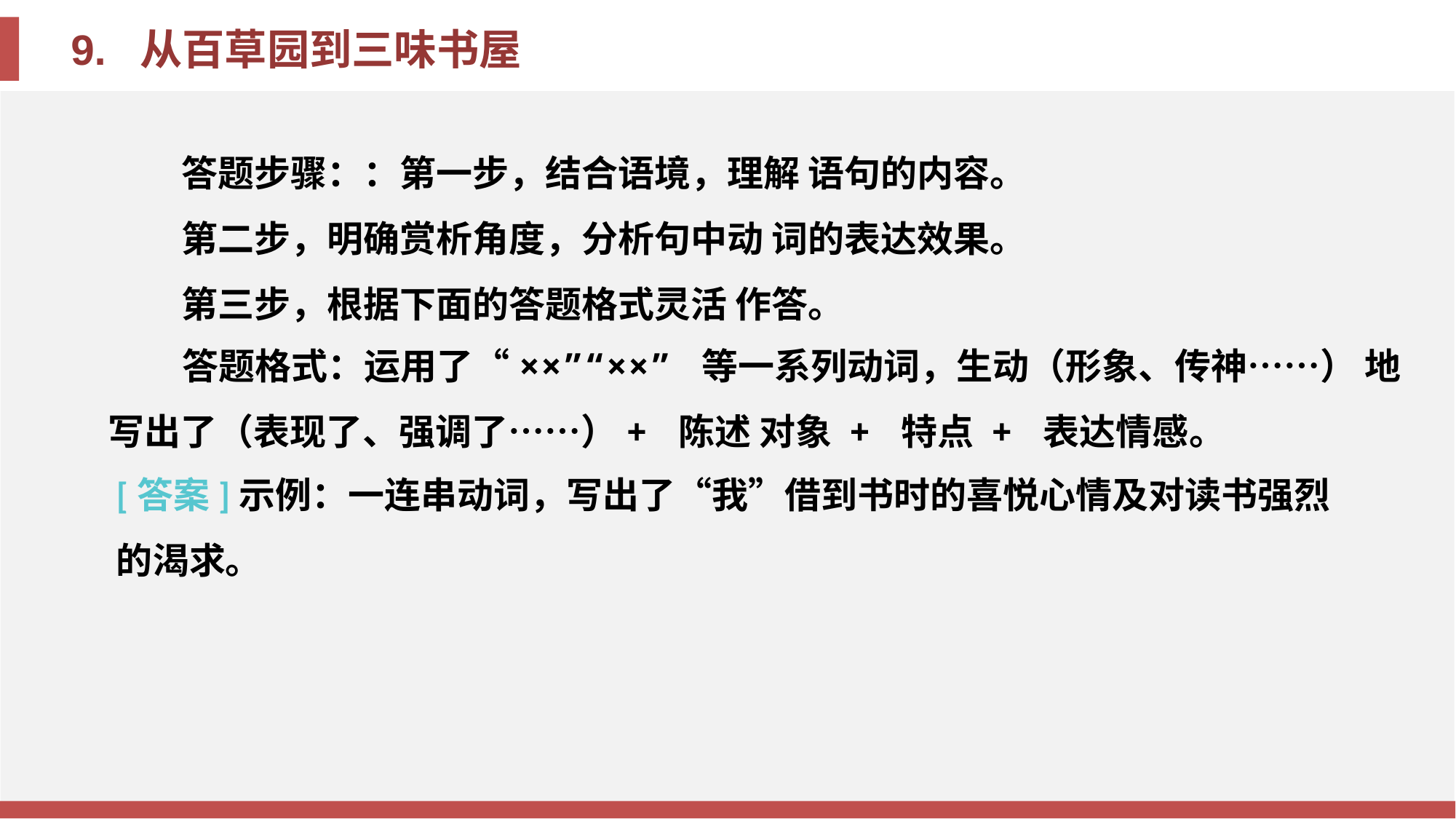

答题步骤：：第一步，结合语境，理解 语句的内容。
第二步，明确赏析角度，分析句中动 词的表达效果。
第三步，根据下面的答题格式灵活 作答。
答题格式：运用了“××”“××” 等一系列动词，生动（形象、传神……） 地写出了（表现了、强调了……）+ 陈述 对象 + 特点 + 表达情感。
[答案]示例：一连串动词，写出了“我”借到书时的喜悦心情及对读书强烈的渴求。